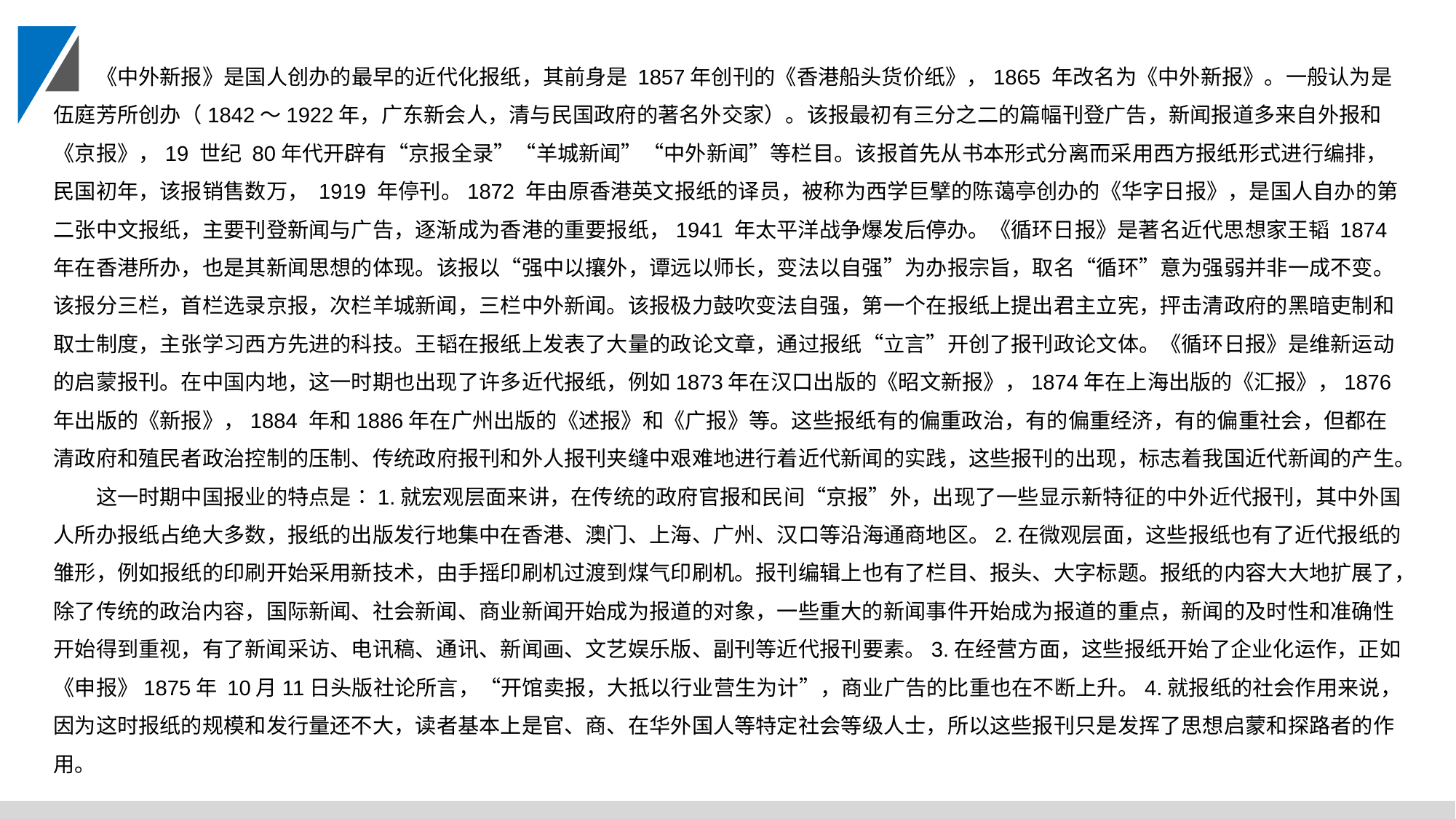

《中外新报》是国人创办的最早的近代化报纸，其前身是 1857年创刊的《香港船头货价纸》，1865 年改名为《中外新报》。一般认为是伍庭芳所创办（1842～1922年，广东新会人，清与民国政府的著名外交家）。该报最初有三分之二的篇幅刊登广告，新闻报道多来自外报和《京报》，19 世纪 80年代开辟有“京报全录”“羊城新闻”“中外新闻”等栏目。该报首先从书本形式分离而采用西方报纸形式进行编排，民国初年，该报销售数万， 1919 年停刊。1872 年由原香港英文报纸的译员，被称为西学巨擘的陈蔼亭创办的《华字日报》，是国人自办的第二张中文报纸，主要刊登新闻与广告，逐渐成为香港的重要报纸，1941 年太平洋战争爆发后停办。《循环日报》是著名近代思想家王韬 1874年在香港所办，也是其新闻思想的体现。该报以“强中以攘外，谭远以师长，变法以自强”为办报宗旨，取名“循环”意为强弱并非一成不变。该报分三栏，首栏选录京报，次栏羊城新闻，三栏中外新闻。该报极力鼓吹变法自强，第一个在报纸上提出君主立宪，抨击清政府的黑暗吏制和取士制度，主张学习西方先进的科技。王韬在报纸上发表了大量的政论文章，通过报纸“立言”开创了报刊政论文体。《循环日报》是维新运动的启蒙报刊。在中国内地，这一时期也出现了许多近代报纸，例如1873年在汉口出版的《昭文新报》，1874年在上海出版的《汇报》，1876年出版的《新报》，1884 年和1886年在广州出版的《述报》和《广报》等。这些报纸有的偏重政治，有的偏重经济，有的偏重社会，但都在清政府和殖民者政治控制的压制、传统政府报刊和外人报刊夹缝中艰难地进行着近代新闻的实践，这些报刊的出现，标志着我国近代新闻的产生。
这一时期中国报业的特点是∶1.就宏观层面来讲，在传统的政府官报和民间“京报”外，出现了一些显示新特征的中外近代报刊，其中外国人所办报纸占绝大多数，报纸的出版发行地集中在香港、澳门、上海、广州、汉口等沿海通商地区。2.在微观层面，这些报纸也有了近代报纸的雏形，例如报纸的印刷开始采用新技术，由手摇印刷机过渡到煤气印刷机。报刊编辑上也有了栏目、报头、大字标题。报纸的内容大大地扩展了，除了传统的政治内容，国际新闻、社会新闻、商业新闻开始成为报道的对象，一些重大的新闻事件开始成为报道的重点，新闻的及时性和准确性开始得到重视，有了新闻采访、电讯稿、通讯、新闻画、文艺娱乐版、副刊等近代报刊要素。3.在经营方面，这些报纸开始了企业化运作，正如《申报》1875年 10月11日头版社论所言，“开馆卖报，大抵以行业营生为计”，商业广告的比重也在不断上升。4.就报纸的社会作用来说，因为这时报纸的规模和发行量还不大，读者基本上是官、商、在华外国人等特定社会等级人士，所以这些报刊只是发挥了思想启蒙和探路者的作用。